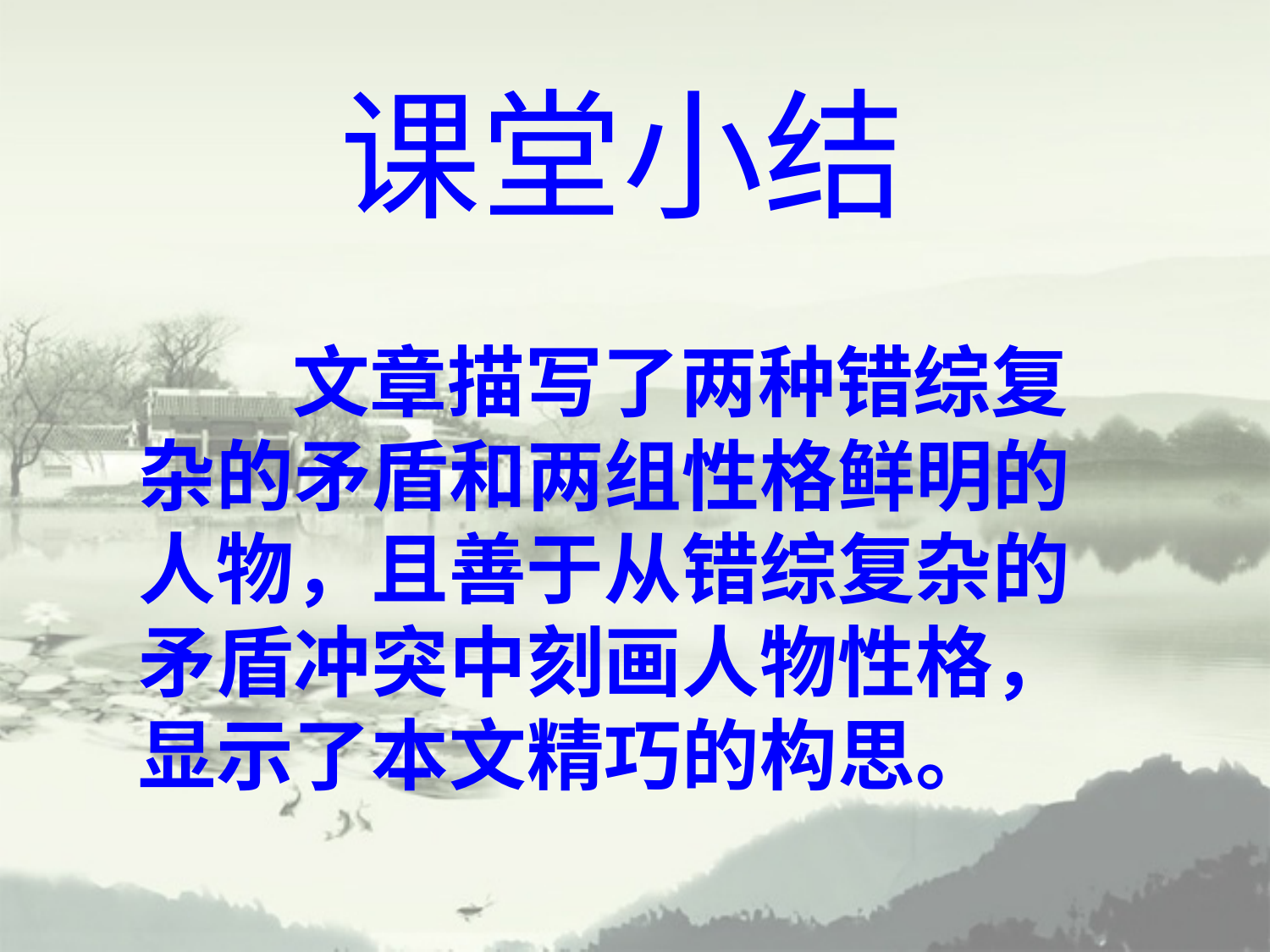

课堂小结
       文章描写了两种错综复杂的矛盾和两组性格鲜明的人物，且善于从错综复杂的矛盾冲突中刻画人物性格，显示了本文精巧的构思。